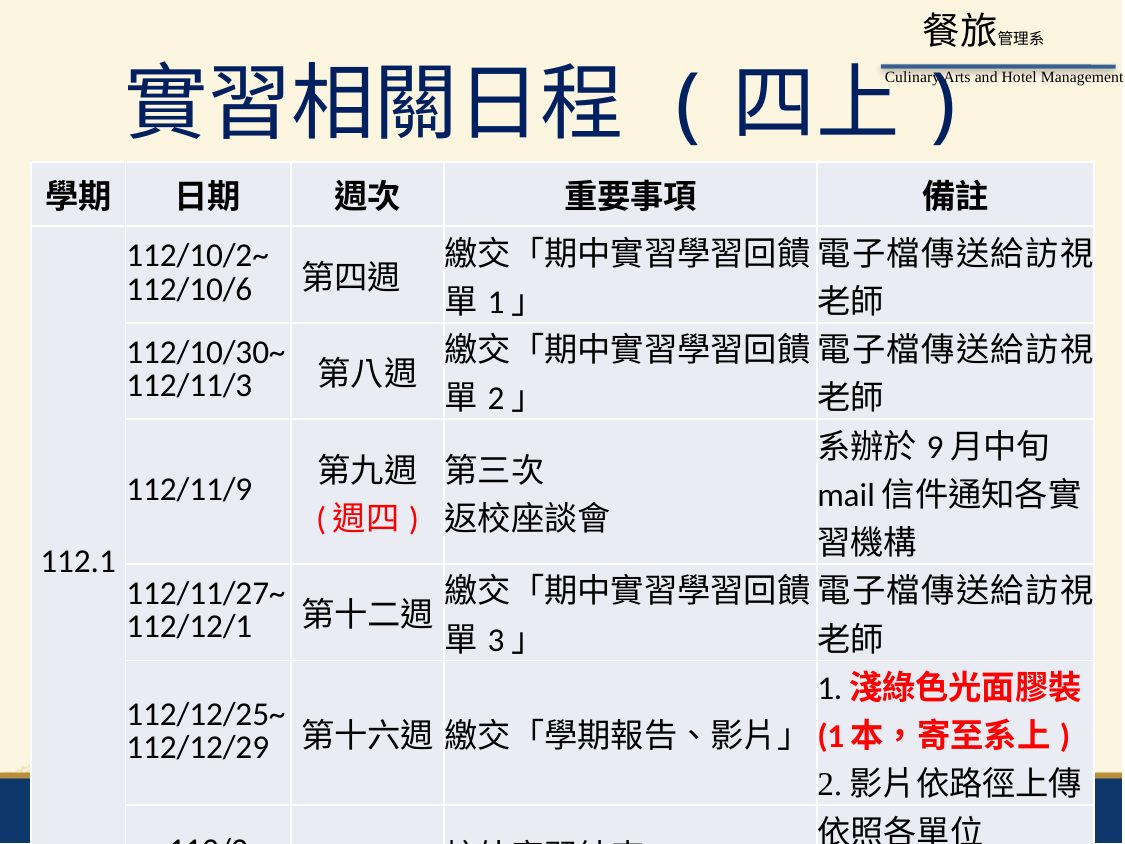

實習相關日程 (四上)
| 學期 | 日期 | 週次 | 重要事項 | 備註 |
| --- | --- | --- | --- | --- |
| 112.1 | 112/10/2~ 112/10/6 | 第四週 | 繳交「期中實習學習回饋單1」 | 電子檔傳送給訪視老師 |
|  | 112/10/30~112/11/3 | 第八週 | 繳交「期中實習學習回饋單2」 | 電子檔傳送給訪視老師 |
|  | 112/11/9 | 第九週 (週四) | 第三次 返校座談會 | 系辦於9月中旬mail信件通知各實習機構 |
|  | 112/11/27~ 112/12/1 | 第十二週 | 繳交「期中實習學習回饋單3」 | 電子檔傳送給訪視老師 |
|  | 112/12/25~112/12/29 | 第十六週 | 繳交「學期報告、影片」 | 1.淺綠色光面膠裝 (1本，寄至系上) 2.影片依路徑上傳 |
|  | 113/2 |  | 校外實習結束 | 依照各單位 實習結束時間 |
54